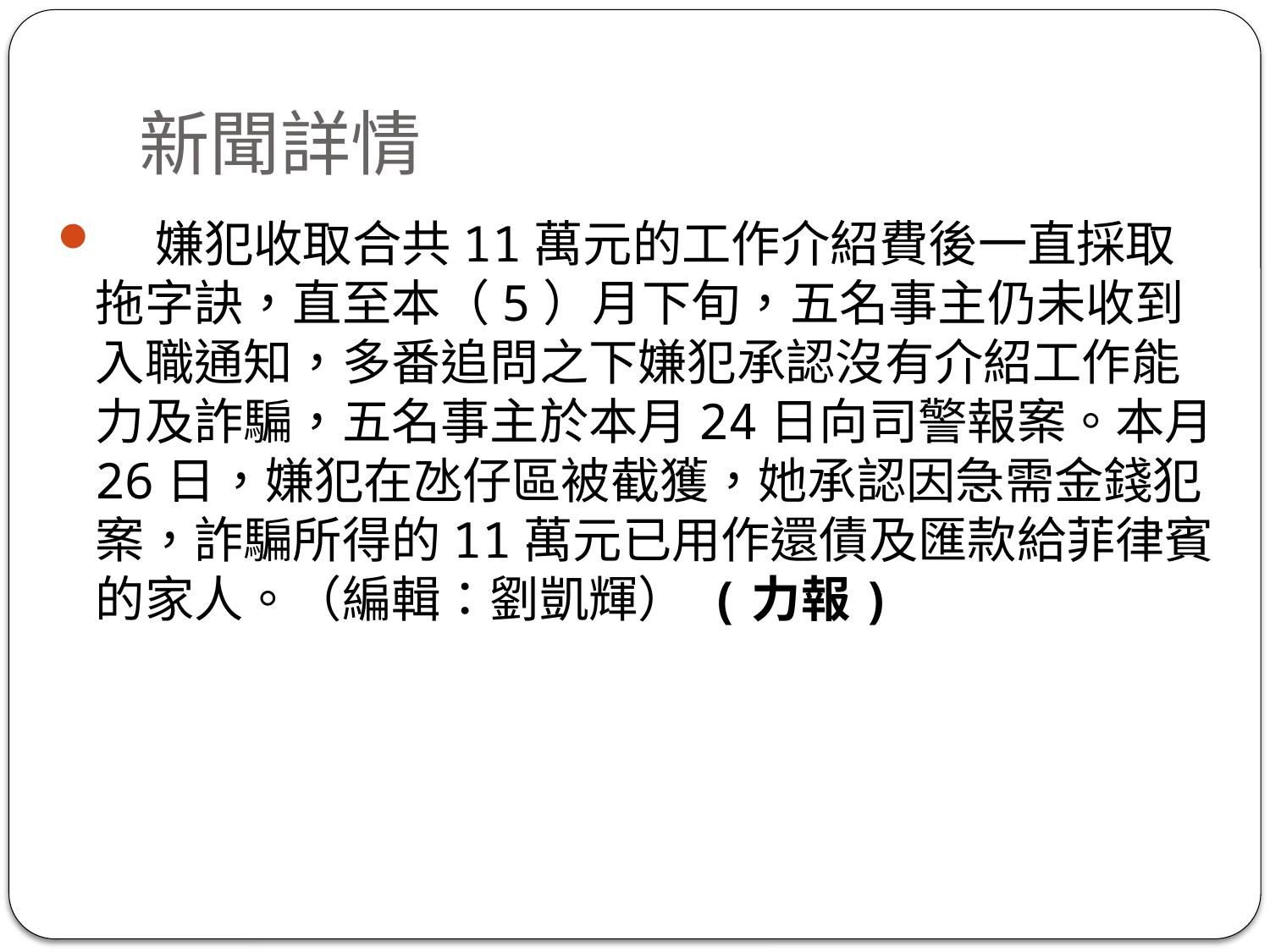

# 新聞詳情
    嫌犯收取合共11萬元的工作介紹費後一直採取拖字訣，直至本（5）月下旬，五名事主仍未收到入職通知，多番追問之下嫌犯承認沒有介紹工作能力及詐騙，五名事主於本月24日向司警報案。本月26日，嫌犯在氹仔區被截獲，她承認因急需金錢犯案，詐騙所得的11萬元已用作還債及匯款給菲律賓的家人。（編輯：劉凱輝） (力報)